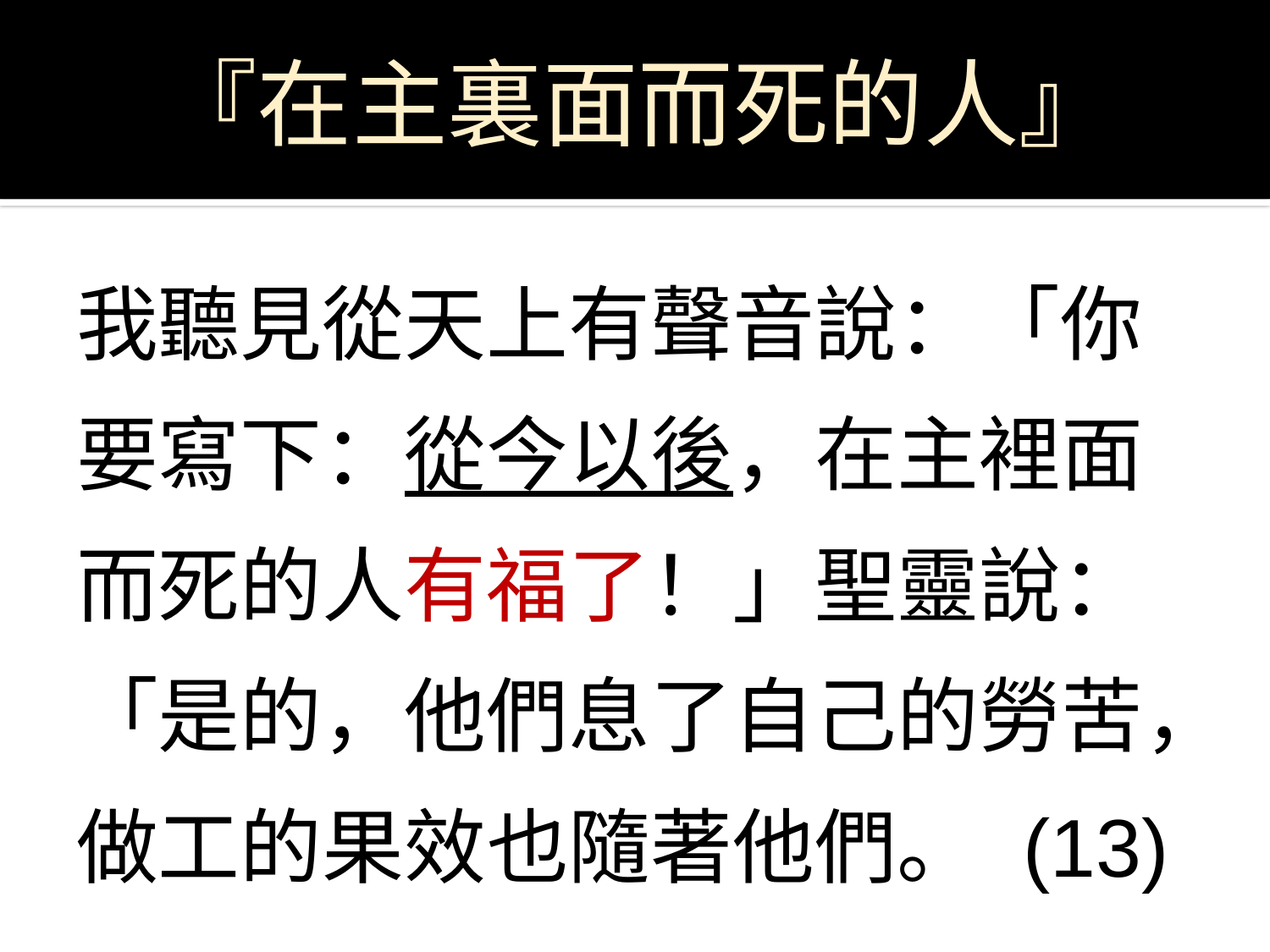

# 『在主裏面而死的人』
我聽見從天上有聲音說：「你要寫下：從今以後，在主裡面而死的人有福了！」聖靈說：「是的，他們息了自己的勞苦，做工的果效也隨著他們。 (13)